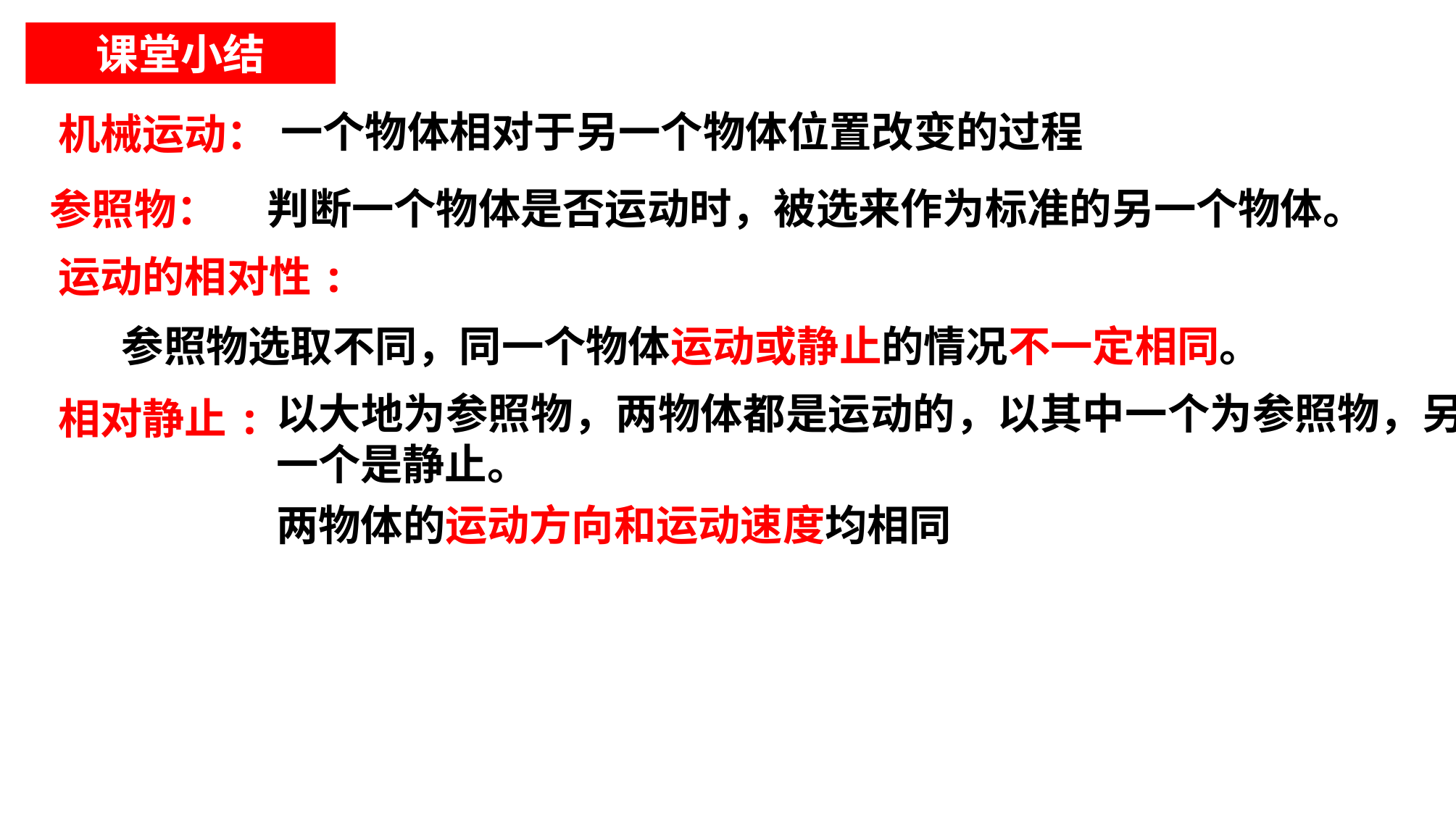

课堂小结
一个物体相对于另一个物体位置改变的过程
机械运动：
判断一个物体是否运动时，被选来作为标准的另一个物体。
参照物：
运动的相对性:
  参照物选取不同，同一个物体运动或静止的情况不一定相同。
以大地为参照物，两物体都是运动的，以其中一个为参照物，另一个是静止。
相对静止:
两物体的运动方向和运动速度均相同